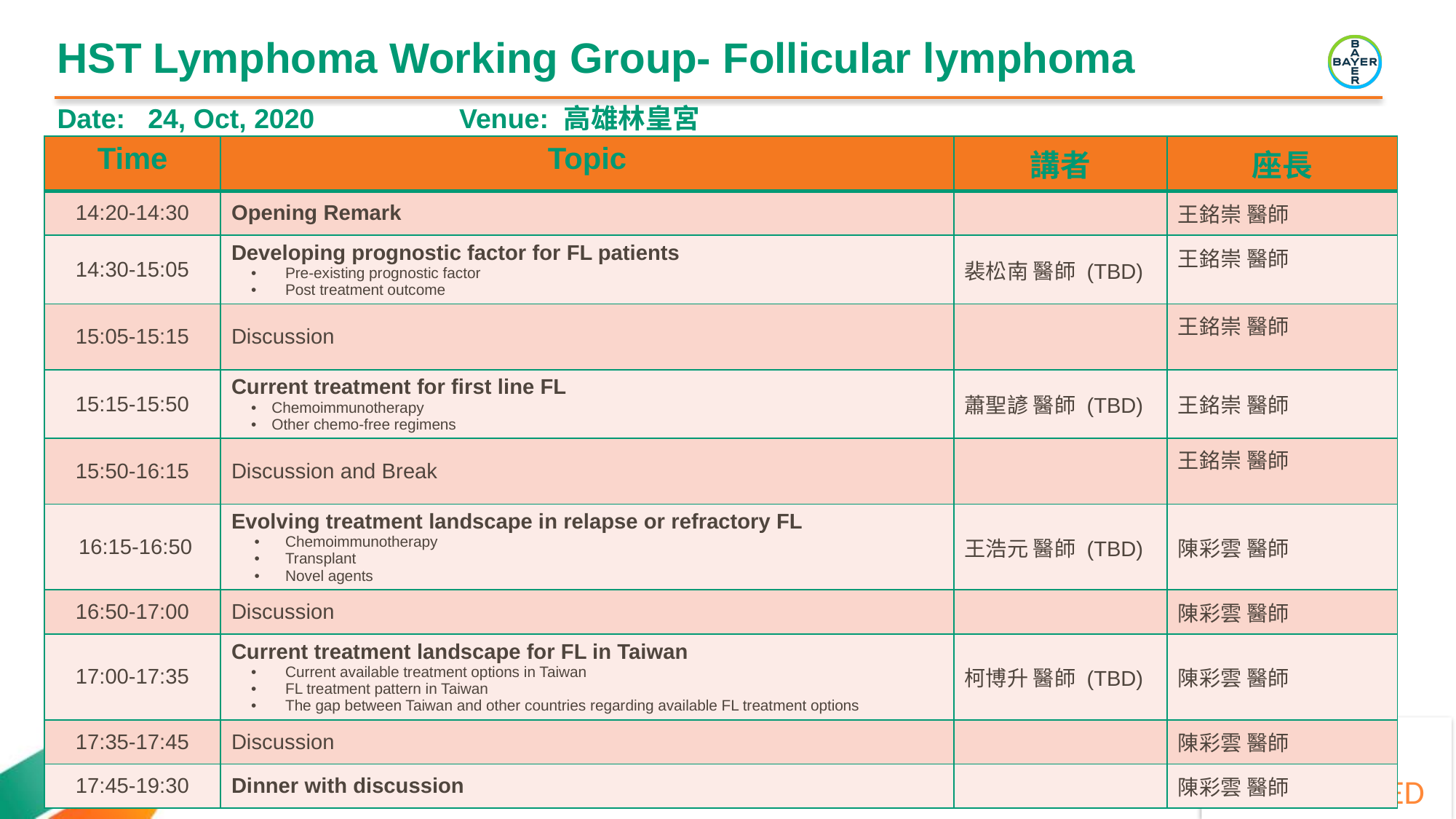

# HST Lymphoma Working Group- Follicular lymphoma
Date:   24, Oct, 2020                   Venue: 高雄林皇宮
| Time | Topic | 講者 | 座長 |
| --- | --- | --- | --- |
| 14:20-14:30 | Opening Remark |  | 王銘崇 醫師 |
| 14:30-15:05 | Developing prognostic factor for FL patients Pre-existing prognostic factor Post treatment outcome | 裴松南 醫師 (TBD) | 王銘崇 醫師 |
| 15:05-15:15 | Discussion |  | 王銘崇 醫師 |
| 15:15-15:50 | Current treatment for first line FL Chemoimmunotherapy Other chemo-free regimens | 蕭聖諺 醫師 (TBD) | 王銘崇 醫師 |
| 15:50-16:15 | Discussion and Break |  | 王銘崇 醫師 |
| 16:15-16:50 | Evolving treatment landscape in relapse or refractory FL Chemoimmunotherapy Transplant Novel agents | 王浩元 醫師 (TBD) | 陳彩雲 醫師 |
| 16:50-17:00 | Discussion |  | 陳彩雲 醫師 |
| 17:00-17:35 | Current treatment landscape for FL in Taiwan Current available treatment options in Taiwan FL treatment pattern in Taiwan The gap between Taiwan and other countries regarding available FL treatment options | 柯博升 醫師 (TBD) | 陳彩雲 醫師 |
| 17:35-17:45 | Discussion |  | 陳彩雲 醫師 |
| 17:45-19:30 | Dinner with discussion |  | 陳彩雲 醫師 |